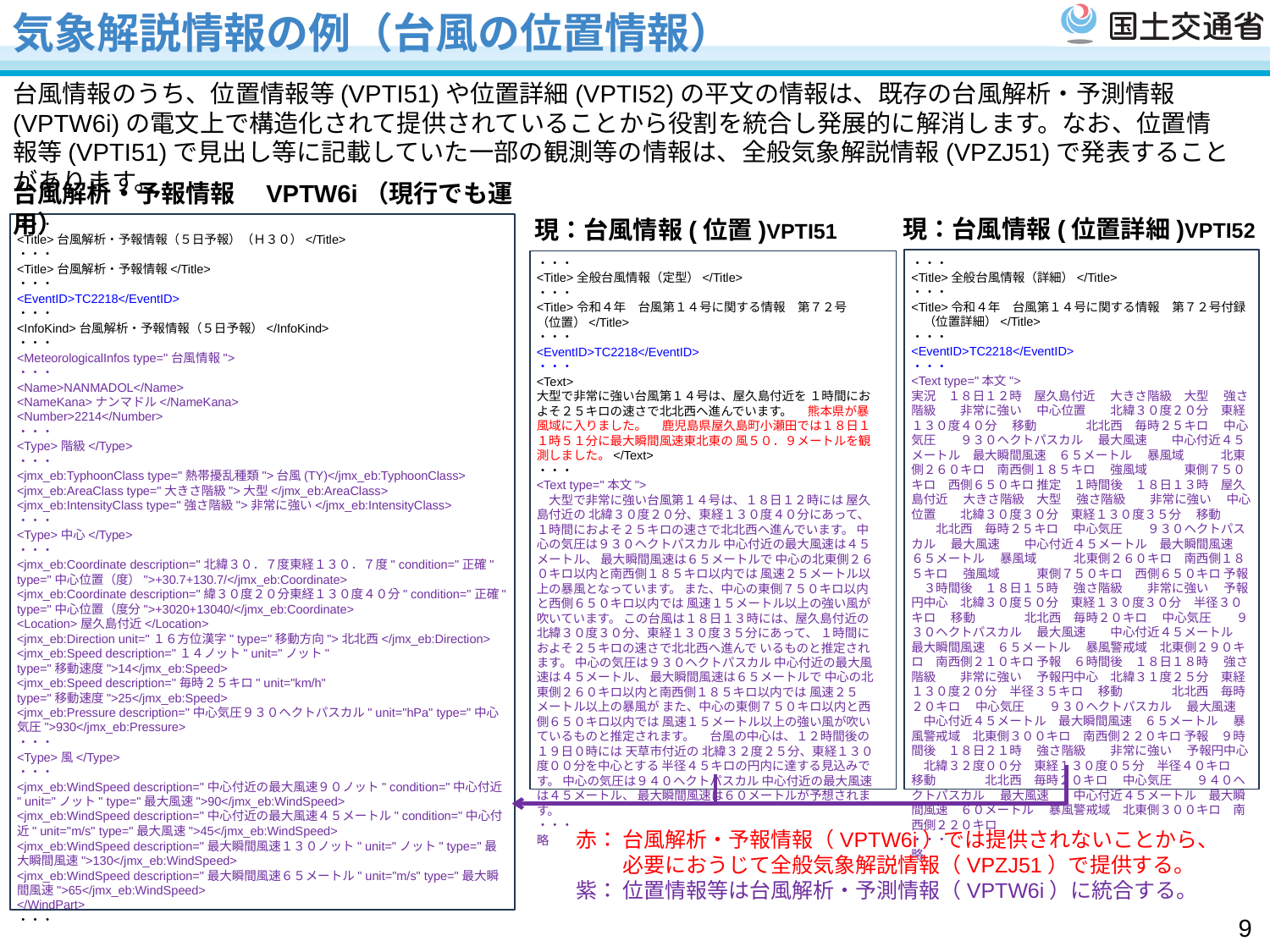

気象解説情報の例（台風の位置情報）
台風情報のうち、位置情報等(VPTI51)や位置詳細(VPTI52)の平文の情報は、既存の台風解析・予測情報(VPTW6i)の電文上で構造化されて提供されていることから役割を統合し発展的に解消します。なお、位置情報等(VPTI51)で見出し等に記載していた一部の観測等の情報は、全般気象解説情報(VPZJ51)で発表することがあります。
台風解析・予報情報　VPTW6i（現行でも運用）

・・・
<Title>台風解析・予報情報（５日予報）（Ｈ３０）</Title>
・・・
<Title>台風解析・予報情報</Title>
・・・
<EventID>TC2218</EventID>
・・・
<InfoKind>台風解析・予報情報（５日予報）</InfoKind>
・・・
<MeteorologicalInfos type="台風情報">
・・・
<Name>NANMADOL</Name>
<NameKana>ナンマドル</NameKana>
<Number>2214</Number>
・・・
<Type>階級</Type>
・・・
<jmx_eb:TyphoonClass type="熱帯擾乱種類">台風(TY)</jmx_eb:TyphoonClass>
<jmx_eb:AreaClass type="大きさ階級">大型</jmx_eb:AreaClass>
<jmx_eb:IntensityClass type="強さ階級">非常に強い</jmx_eb:IntensityClass>
・・・
<Type>中心</Type>
・・・
<jmx_eb:Coordinate description="北緯３０．７度東経１３０．７度" condition="正確" type="中心位置（度）">+30.7+130.7/</jmx_eb:Coordinate>
<jmx_eb:Coordinate description="緯３０度２０分東経１３０度４０分" condition="正確" type="中心位置（度分">+3020+13040/</jmx_eb:Coordinate>
<Location>屋久島付近</Location>
<jmx_eb:Direction unit="１６方位漢字" type="移動方向">北北西</jmx_eb:Direction>
<jmx_eb:Speed description="１４ノット" unit="ノット" type="移動速度">14</jmx_eb:Speed>
<jmx_eb:Speed description="毎時２５キロ" unit="km/h" type="移動速度">25</jmx_eb:Speed>
<jmx_eb:Pressure description="中心気圧９３０ヘクトパスカル" unit="hPa" type="中心気圧">930</jmx_eb:Pressure>
・・・
<Type>風</Type>
・・・
<jmx_eb:WindSpeed description="中心付近の最大風速９０ノット" condition="中心付近" unit="ノット" type="最大風速">90</jmx_eb:WindSpeed>
<jmx_eb:WindSpeed description="中心付近の最大風速４５メートル" condition="中心付近" unit="m/s" type="最大風速">45</jmx_eb:WindSpeed>
<jmx_eb:WindSpeed description="最大瞬間風速１３０ノット" unit="ノット" type="最大瞬間風速">130</jmx_eb:WindSpeed>
<jmx_eb:WindSpeed description="最大瞬間風速６５メートル" unit="m/s" type="最大瞬間風速">65</jmx_eb:WindSpeed>
</WindPart>
・・・
現：台風情報(位置詳細)VPTI52
現：台風情報(位置)VPTI51

・・・
<Title>全般台風情報（詳細）</Title>
・・・
<Title>令和４年　台風第１４号に関する情報　第７２号付録　（位置詳細）</Title>
・・・
<EventID>TC2218</EventID>
・・・
<Text type="本文">
実況　１８日１２時　屋久島付近 　大きさ階級　大型 　強さ階級　　非常に強い 　中心位置　　北緯３０度２０分　東経１３０度４０分 　移動　　　　北北西　毎時２５キロ 　中心気圧　　９３０ヘクトパスカル 　最大風速　　中心付近４５メートル　最大瞬間風速　６５メートル 　暴風域　　　北東側２６０キロ　南西側１８５キロ 　強風域　　　東側７５０キロ　西側６５０キロ 推定　１時間後　１８日１３時　屋久島付近 　大きさ階級　大型 　強さ階級　　非常に強い 　中心位置　　北緯３０度３０分　東経１３０度３５分 　移動　　　　北北西　毎時２５キロ 　中心気圧　　９３０ヘクトパスカル 　最大風速　　中心付近４５メートル　最大瞬間風速　６５メートル 　暴風域　　　北東側２６０キロ　南西側１８５キロ 　強風域　　　東側７５０キロ　西側６５０キロ 予報　３時間後　１８日１５時 　強さ階級　　非常に強い 　予報円中心　北緯３０度５０分　東経１３０度３０分　半径３０キロ 　移動　　　　北北西　毎時２０キロ 　中心気圧　　９３０ヘクトパスカル 　最大風速　　中心付近４５メートル　最大瞬間風速　６５メートル 　暴風警戒域　北東側２９０キロ　南西側２１０キロ 予報　６時間後　１８日１８時 　強さ階級　　非常に強い 　予報円中心　北緯３１度２５分　東経１３０度２０分　半径３５キロ 　移動　　　　北北西　毎時２０キロ 　中心気圧　　９３０ヘクトパスカル 　最大風速　　中心付近４５メートル　最大瞬間風速　６５メートル 　暴風警戒域　北東側３００キロ　南西側２２０キロ 予報　９時間後　１８日２１時 　強さ階級　　非常に強い 　予報円中心　北緯３２度００分　東経１３０度０５分　半径４０キロ 　移動　　　　北北西　毎時２０キロ 　中心気圧　　９４０ヘクトパスカル 　最大風速　　中心付近４５メートル　最大瞬間風速　６０メートル 　暴風警戒域　北東側３００キロ　南西側２２０キロ
・・・
略

・・・
<Title>全般台風情報（定型）</Title>
・・・
<Title>令和４年　台風第１４号に関する情報　第７２号　（位置）</Title>
・・・
<EventID>TC2218</EventID>
・・・
<Text>
大型で非常に強い台風第１４号は、屋久島付近を １時間におよそ２５キロの速さで北北西へ進んでいます。 　熊本県が暴風域に入りました。 　鹿児島県屋久島町小瀬田では１８日１１時５１分に最大瞬間風速東北東の 風５０．９メートルを観測しました。</Text>
・・・
<Text type="本文">
　大型で非常に強い台風第１４号は、１８日１２時には 屋久島付近の 北緯３０度２０分、東経１３０度４０分にあって、 １時間におよそ２５キロの速さで北北西へ進んでいます。 中心の気圧は９３０ヘクトパスカル 中心付近の最大風速は４５メートル、 最大瞬間風速は６５メートルで 中心の北東側２６０キロ以内と南西側１８５キロ以内では 風速２５メートル以上の暴風となっています。 また、中心の東側７５０キロ以内と西側６５０キロ以内では 風速１５メートル以上の強い風が吹いています。 この台風は１８日１３時には、屋久島付近の 北緯３０度３０分、東経１３０度３５分にあって、 １時間におよそ２５キロの速さで北北西へ進んで いるものと推定されます。 中心の気圧は９３０ヘクトパスカル 中心付近の最大風速は４５メートル、 最大瞬間風速は６５メートルで 中心の北東側２６０キロ以内と南西側１８５キロ以内では 風速２５メートル以上の暴風が また、中心の東側７５０キロ以内と西側６５０キロ以内では 風速１５メートル以上の強い風が吹いているものと推定されます。 　台風の中心は、１２時間後の１９日０時には 天草市付近の 北緯３２度２５分、東経１３０度００分を中心とする 半径４５キロの円内に達する見込みです。 中心の気圧は９４０ヘクトパスカル 中心付近の最大風速は４５メートル、 最大瞬間風速は６０メートルが予想されます。
・・・
略

赤： 台風解析・予報情報（VPTW6i）では提供されないことから、
　　 必要におうじて全般気象解説情報（VPZJ51）で提供する。
紫： 位置情報等は台風解析・予測情報（VPTW6i）に統合する。